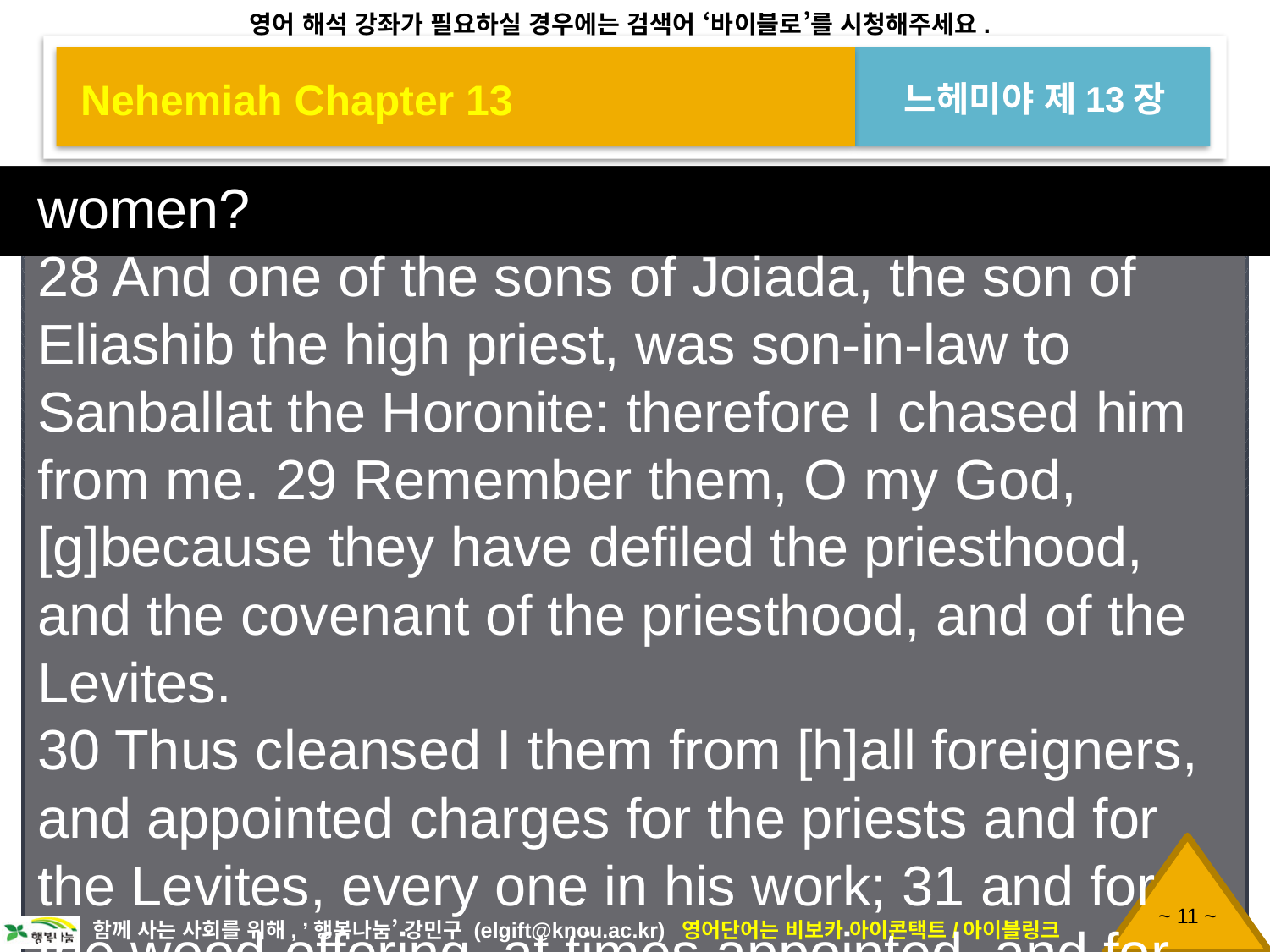

Nehemiah Chapter 13
느헤미야 제13장
women?
28 And one of the sons of Joiada, the son of Eliashib the high priest, was son-in-law to Sanballat the Horonite: therefore I chased him from me. 29 Remember them, O my God, [g]because they have defiled the priesthood, and the covenant of the priesthood, and of the Levites.
30 Thus cleansed I them from [h]all foreigners, and appointed charges for the priests and for the Levites, every one in his work; 31 and for the wood-offering, at times appointed, and for the first-fruits.